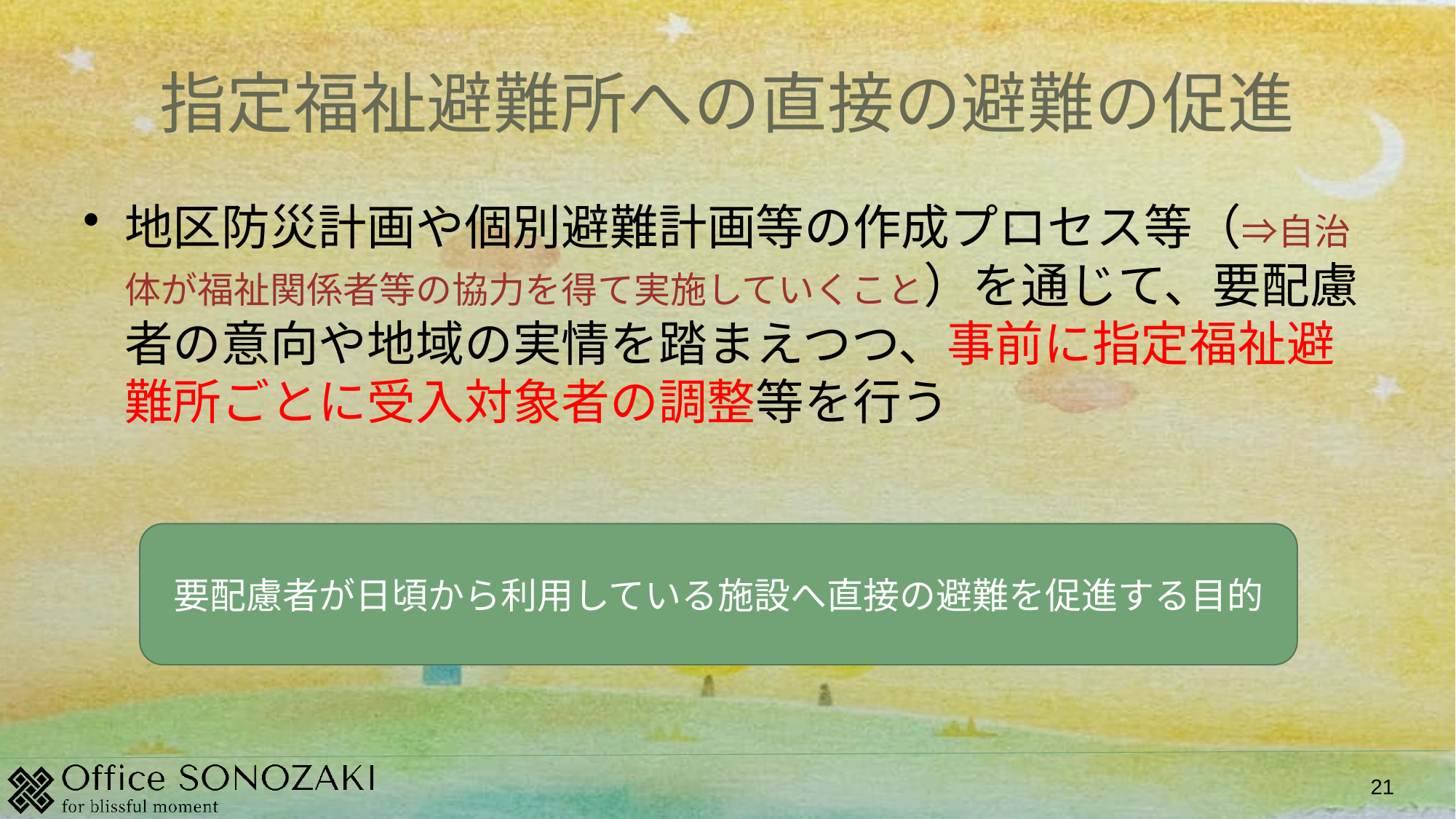

# 指定福祉避難所への直接の避難の促進
地区防災計画や個別避難計画等の作成プロセス等（⇒自治体が福祉関係者等の協力を得て実施していくこと）を通じて、要配慮者の意向や地域の実情を踏まえつつ、事前に指定福祉避難所ごとに受入対象者の調整等を行う
要配慮者が日頃から利用している施設へ直接の避難を促進する目的
21